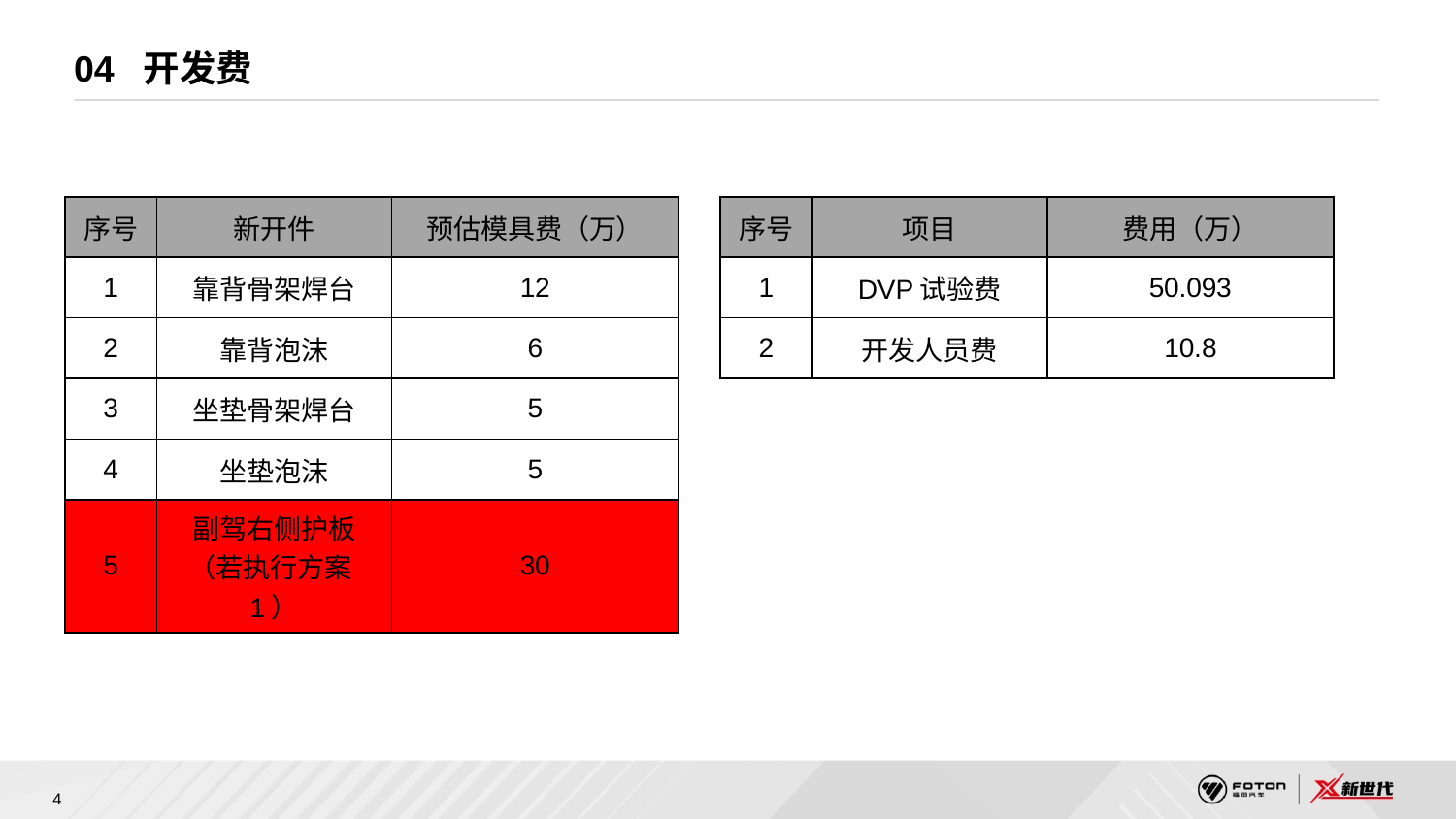

# 04  开发费
| 序号 | 新开件 | 预估模具费（万） |
| --- | --- | --- |
| 1 | 靠背骨架焊台 | 12 |
| 2 | 靠背泡沫 | 6 |
| 3 | 坐垫骨架焊台 | 5 |
| 4 | 坐垫泡沫 | 5 |
| 5 | 副驾右侧护板 （若执行方案1） | 30 |
| 序号 | 项目 | 费用（万） |
| --- | --- | --- |
| 1 | DVP试验费 | 50.093 |
| 2 | 开发人员费 | 10.8 |